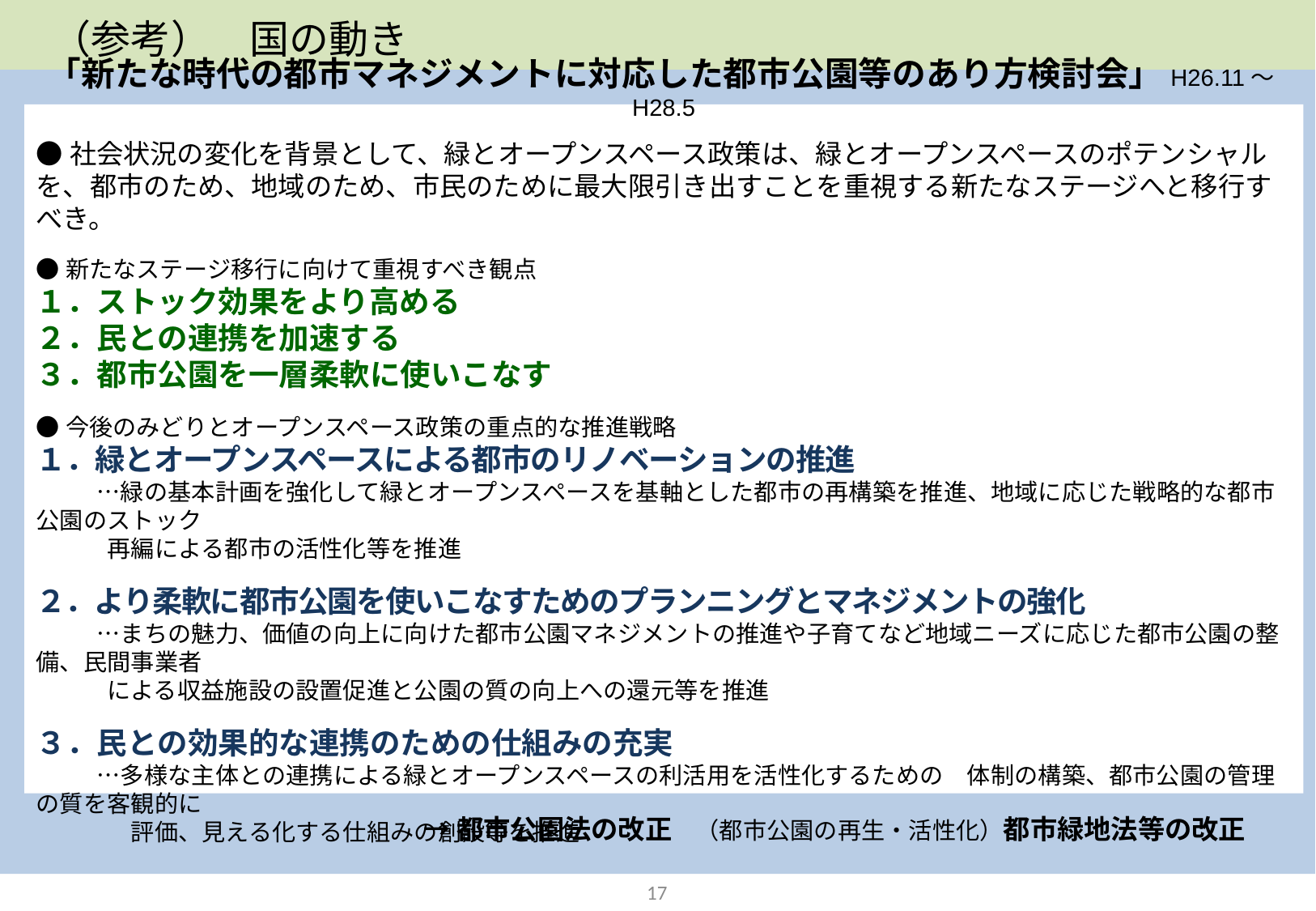

（参考）　国の動き

「新たな時代の都市マネジメントに対応した都市公園等のあり方検討会」H26.11～H28.5

●社会状況の変化を背景として、緑とオープンスペース政策は、緑とオープンスペースのポテンシャルを、都市のため、地域のため、市民のために最大限引き出すことを重視する新たなステージへと移行すべき。

●新たなステージ移行に向けて重視すべき観点
１．ストック効果をより高める
２．民との連携を加速する
３．都市公園を一層柔軟に使いこなす

●今後のみどりとオープンスペース政策の重点的な推進戦略
１．緑とオープンスペースによる都市のリノベーションの推進
　　　…緑の基本計画を強化して緑とオープンスペースを基軸とした都市の再構築を推進、地域に応じた戦略的な都市公園のストック
　　　再編による都市の活性化等を推進

２．より柔軟に都市公園を使いこなすためのプランニングとマネジメントの強化
　　　…まちの魅力、価値の向上に向けた都市公園マネジメントの推進や子育てなど地域ニーズに応じた都市公園の整備、民間事業者
　　　による収益施設の設置促進と公園の質の向上への還元等を推進

３．民との効果的な連携のための仕組みの充実
　　　…多様な主体との連携による緑とオープンスペースの利活用を活性化するための　体制の構築、都市公園の管理の質を客観的に
　　　　評価、見える化する仕組みの創設等を推進
→都市公園法の改正　（都市公園の再生・活性化）都市緑地法等の改正
17